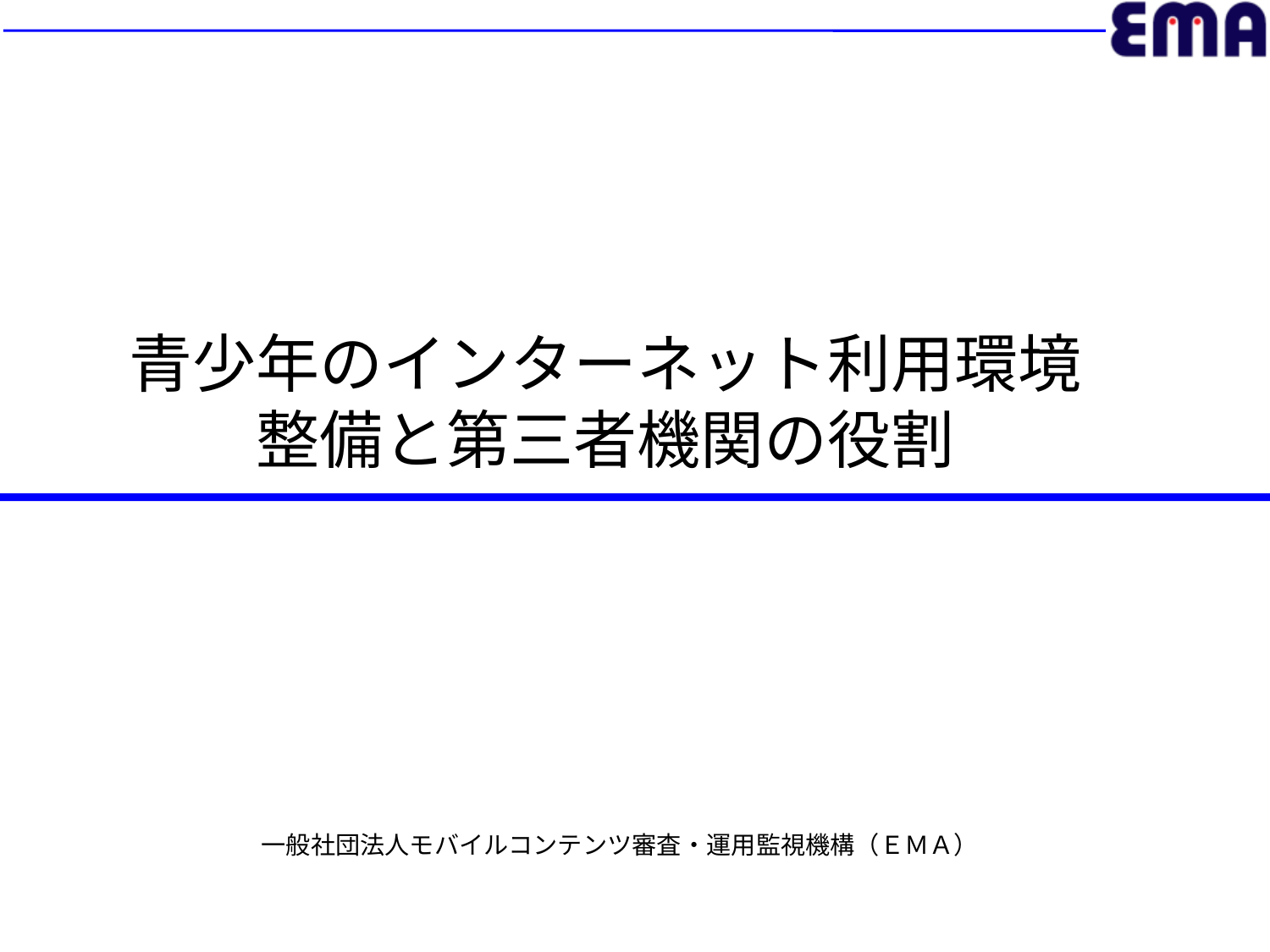

青少年のインターネット利用環境整備と第三者機関の役割
一般社団法人モバイルコンテンツ審査・運用監視機構（ＥＭＡ）